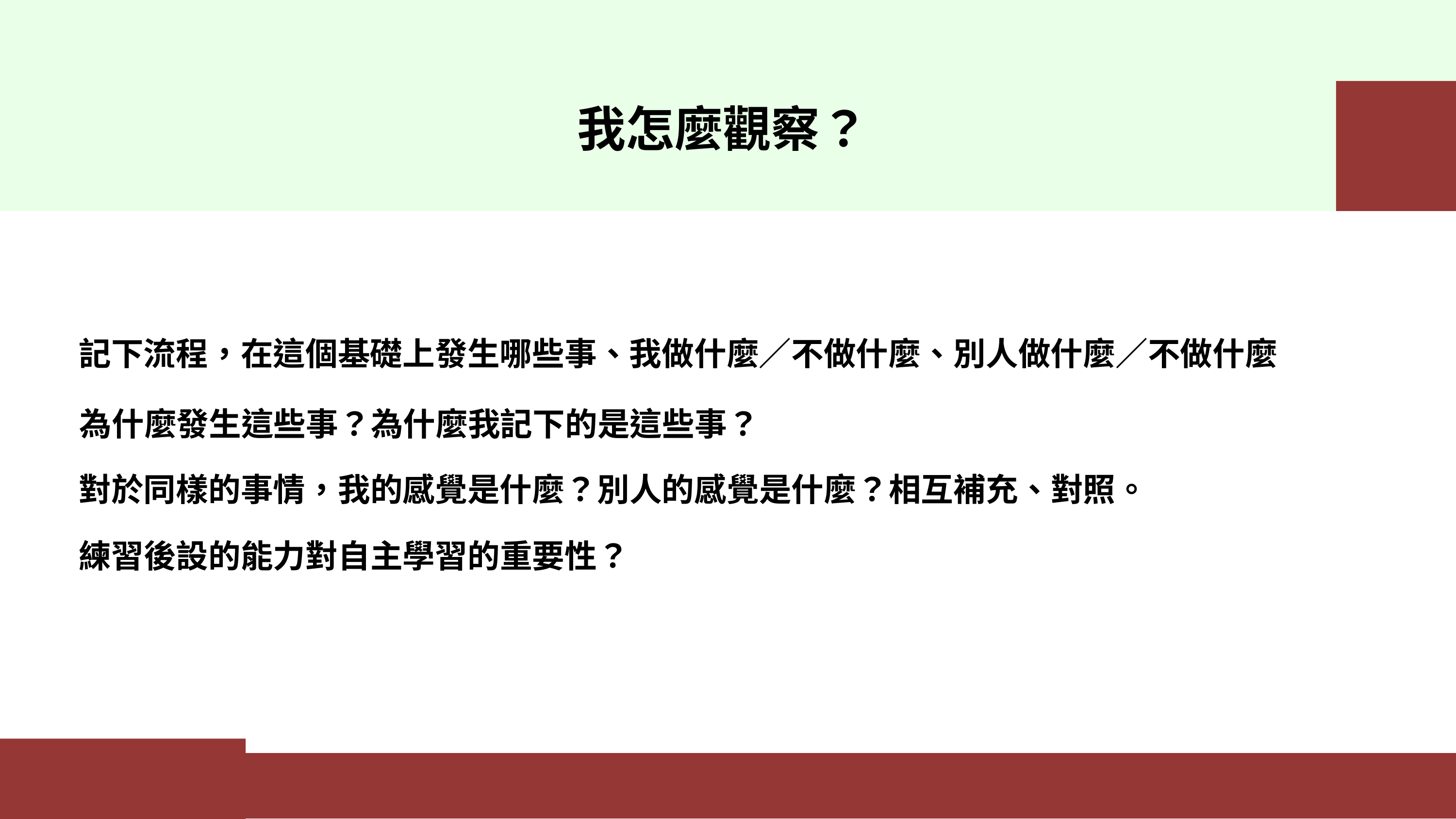

我怎麼觀察？

記下流程，在這個基礎上發生哪些事、我做什麼／不做什麼、別人做什麼／不做什麼
為什麼發生這些事？為什麼我記下的是這些事？
對於同樣的事情，我的感覺是什麼？別人的感覺是什麼？相互補充、對照。
練習後設的能力對自主學習的重要性？